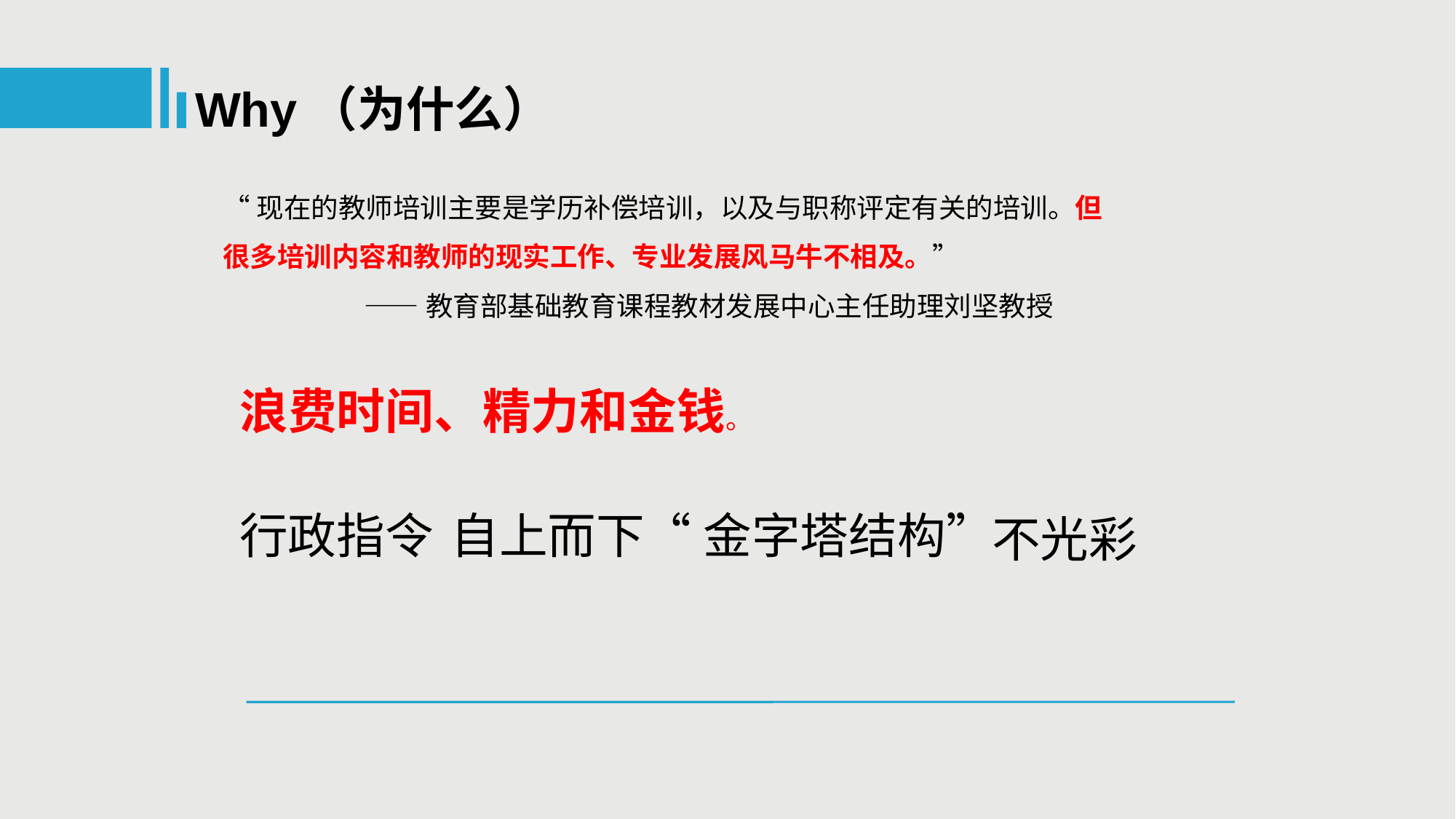

Why（为什么）

“现在的教师培训主要是学历补偿培训，以及与职称评定有关的培训。但很多培训内容和教师的现实工作、专业发展风马牛不相及。”
                       ——教育部基础教育课程教材发展中心主任助理刘坚教授
浪费时间、精力和金钱。
行政指令
自上而下
“金字塔结构”
不光彩